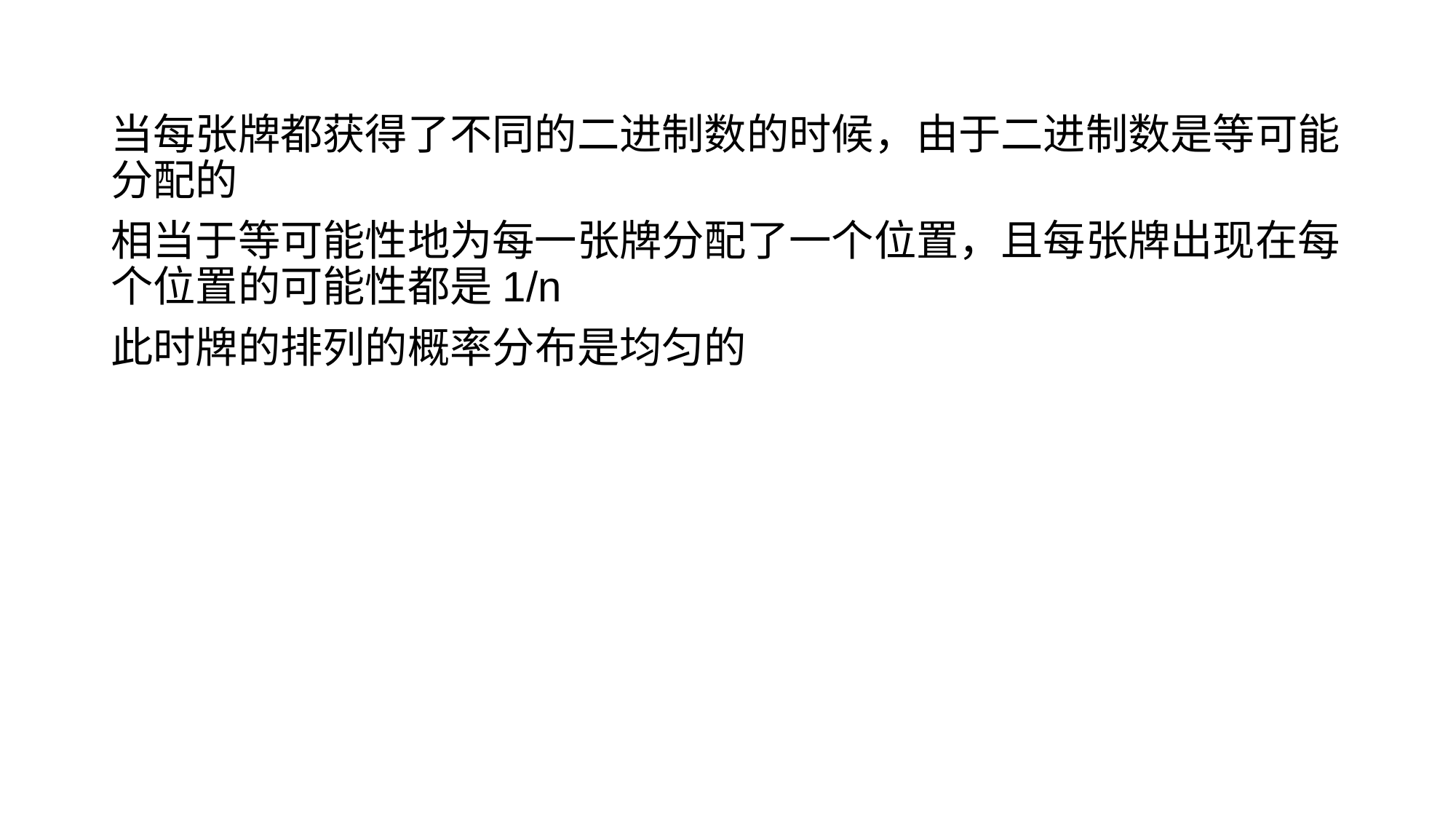

当每张牌都获得了不同的二进制数的时候，由于二进制数是等可能分配的
相当于等可能性地为每一张牌分配了一个位置，且每张牌出现在每个位置的可能性都是1/n
此时牌的排列的概率分布是均匀的